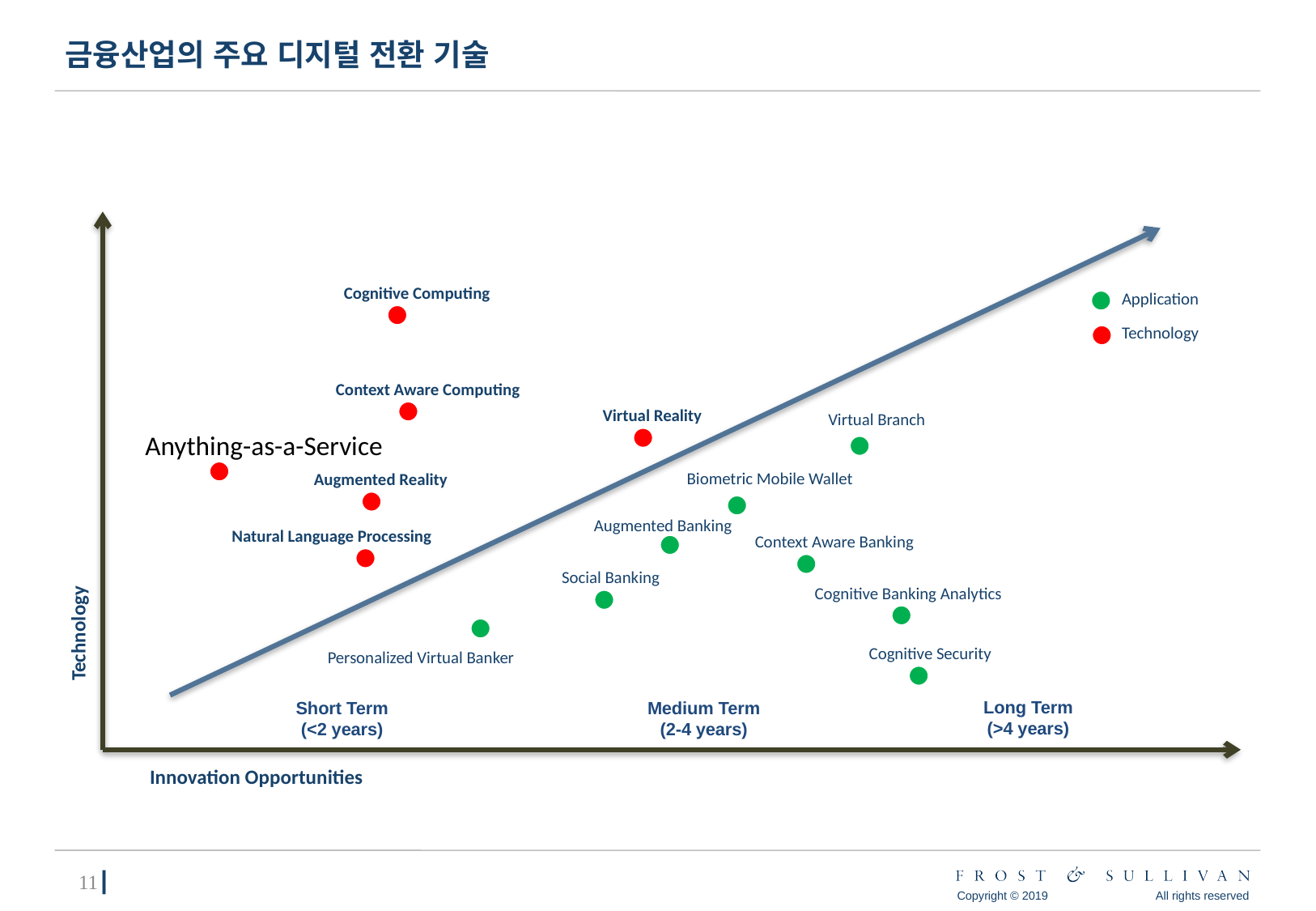

# 금융산업의 주요 디지털 전환 기술

Cognitive Computing
Application

Technology

Context Aware Computing
Virtual Reality

Virtual Branch
Anything-as-a-Service

Biometric Mobile Wallet
Augmented Reality

Augmented Banking
Natural Language Processing
Context Aware Banking

Social Banking
Cognitive Banking Analytics

Technology

Cognitive Security
Personalized Virtual Banker

Long Term
(>4 years)
Short Term
(<2 years)
Medium Term
(2-4 years)
Innovation Opportunities

11┃